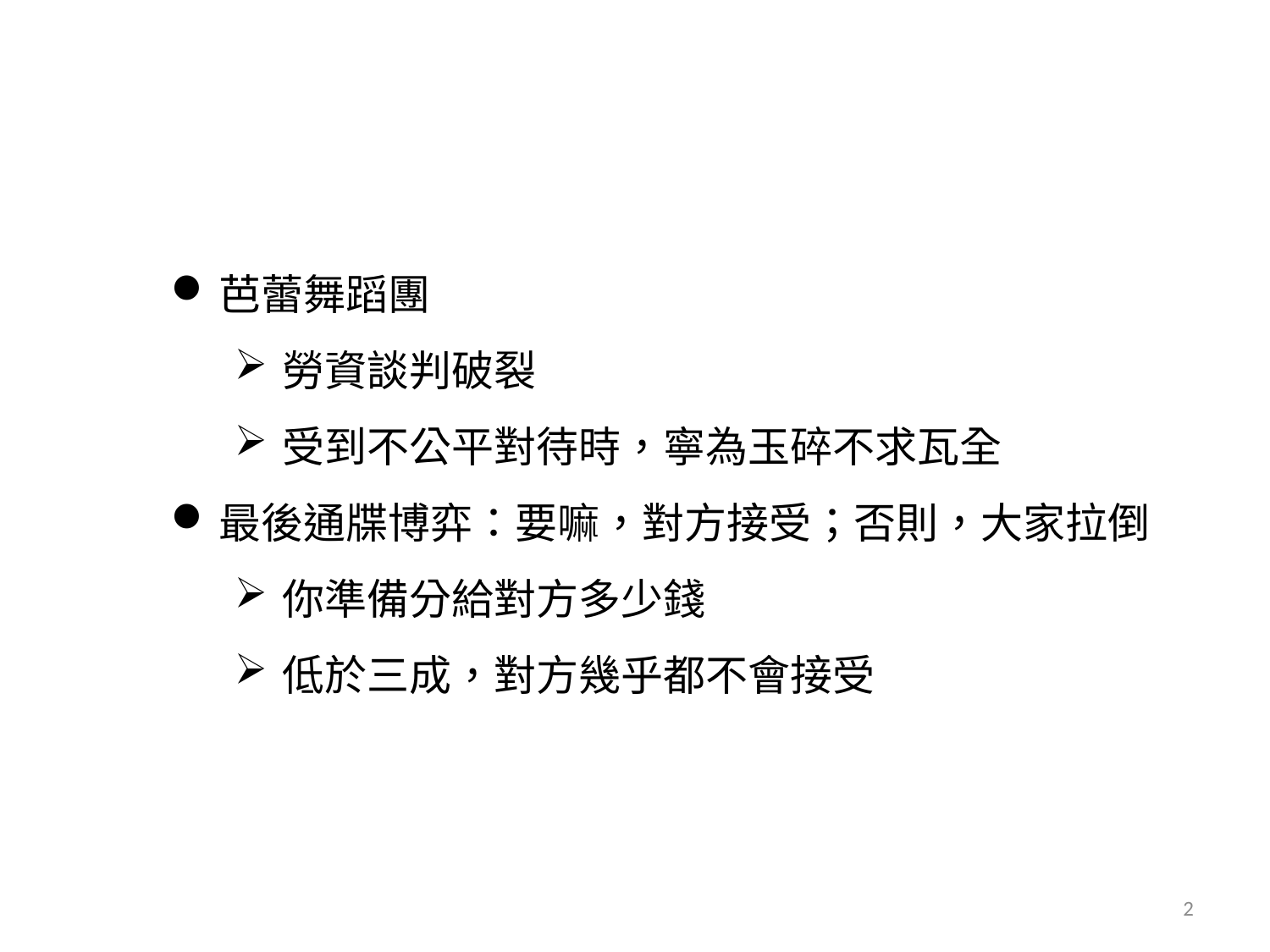

#

芭蕾舞蹈團
勞資談判破裂
受到不公平對待時，寧為玉碎不求瓦全
最後通牒博弈：要嘛，對方接受；否則，大家拉倒
你準備分給對方多少錢
低於三成，對方幾乎都不會接受
2